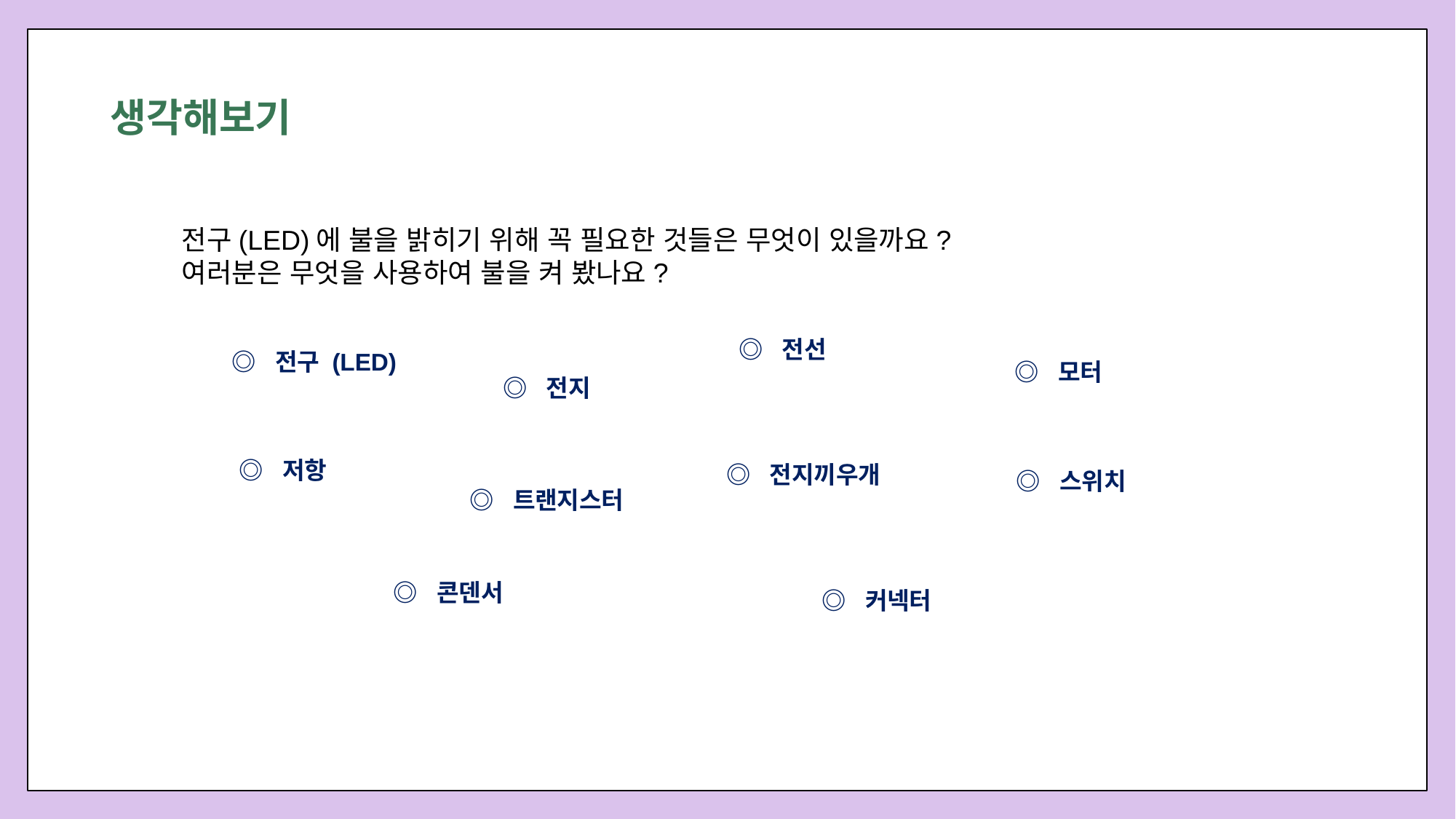

생각해보기
전구(LED)에 불을 밝히기 위해 꼭 필요한 것들은 무엇이 있을까요?
여러분은 무엇을 사용하여 불을 켜 봤나요?
◎  전선
◎  전구 (LED)
◎  모터
◎  전지
◎  저항
◎  전지끼우개
◎  스위치
◎  트랜지스터
◎  콘덴서
◎  커넥터